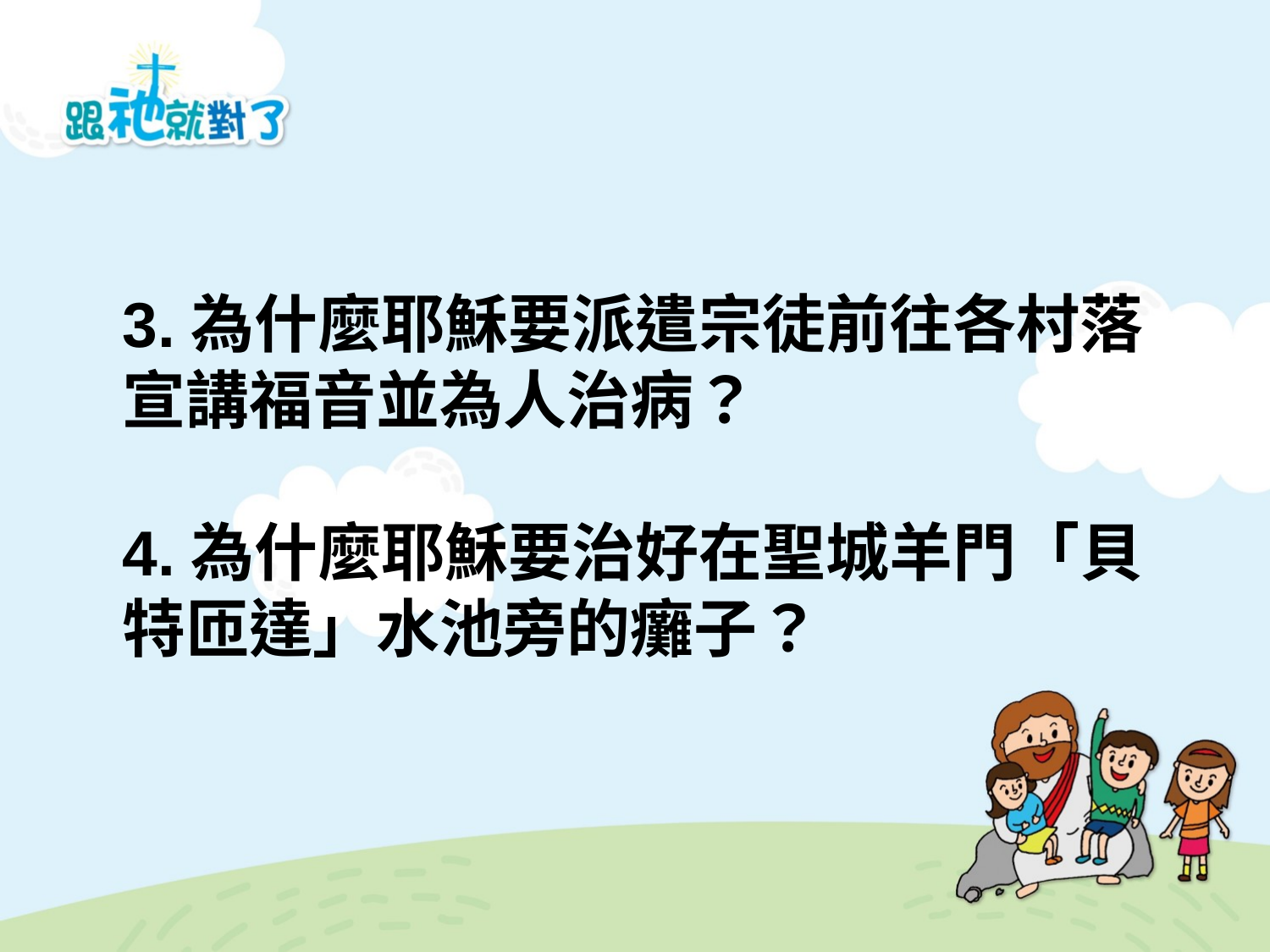

3.為什麼耶穌要派遣宗徒前往各村落宣講福音並為人治病？

4.為什麼耶穌要治好在聖城羊門「貝特匝達」水池旁的癱子？